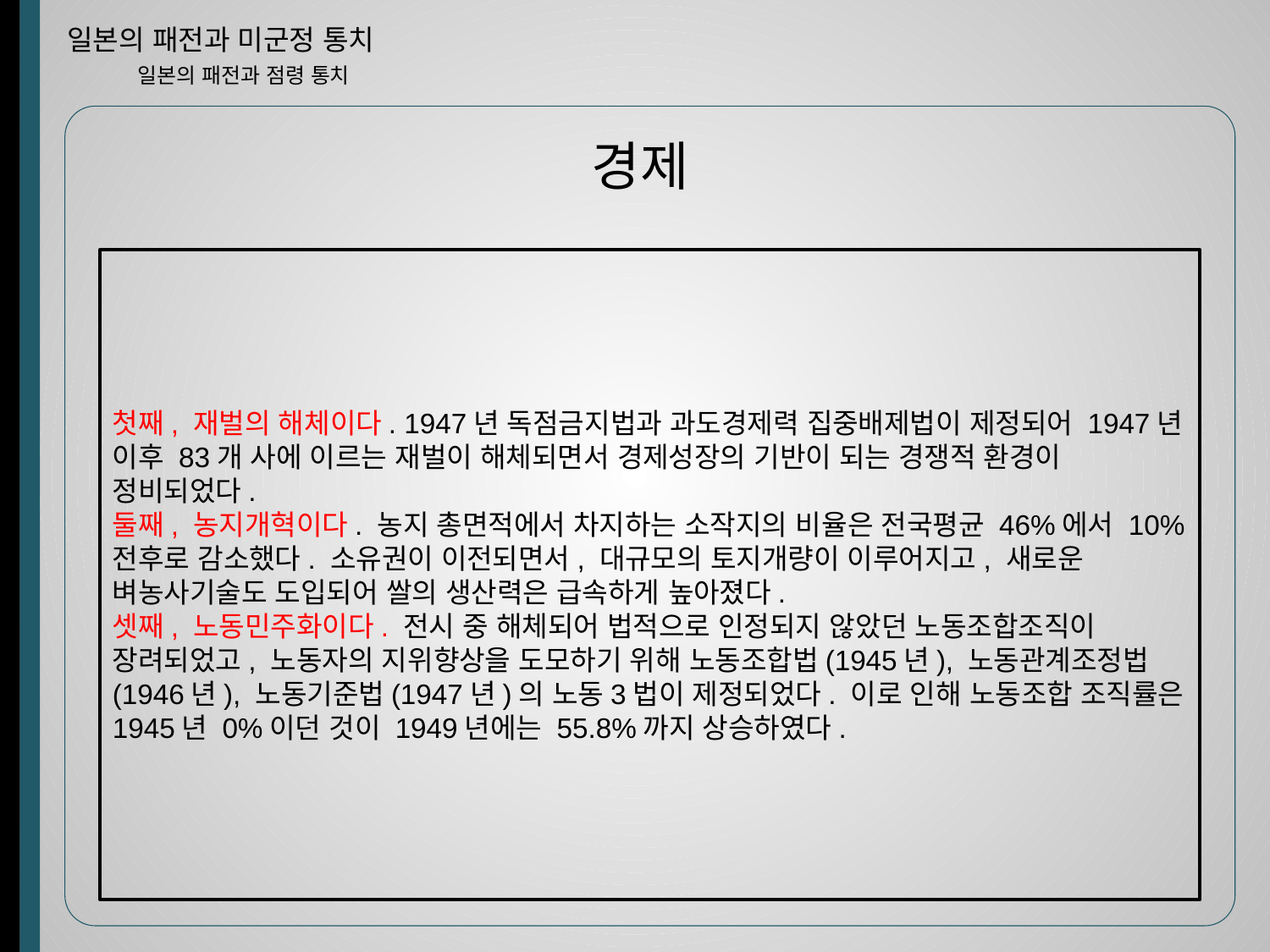

일본의 패전과 미군정 통치
일본의 패전과 점령 통치

# 경제
첫째, 재벌의 해체이다. 1947년 독점금지법과 과도경제력 집중배제법이 제정되어 1947년 이후 83개 사에 이르는 재벌이 해체되면서 경제성장의 기반이 되는 경쟁적 환경이 정비되었다.
둘째, 농지개혁이다. 농지 총면적에서 차지하는 소작지의 비율은 전국평균 46%에서 10% 전후로 감소했다. 소유권이 이전되면서, 대규모의 토지개량이 이루어지고, 새로운 벼농사기술도 도입되어 쌀의 생산력은 급속하게 높아졌다.
셋째, 노동민주화이다. 전시 중 해체되어 법적으로 인정되지 않았던 노동조합조직이 장려되었고, 노동자의 지위향상을 도모하기 위해 노동조합법(1945년), 노동관계조정법(1946년), 노동기준법(1947년)의 노동3법이 제정되었다. 이로 인해 노동조합 조직률은 1945년 0%이던 것이 1949년에는 55.8%까지 상승하였다.